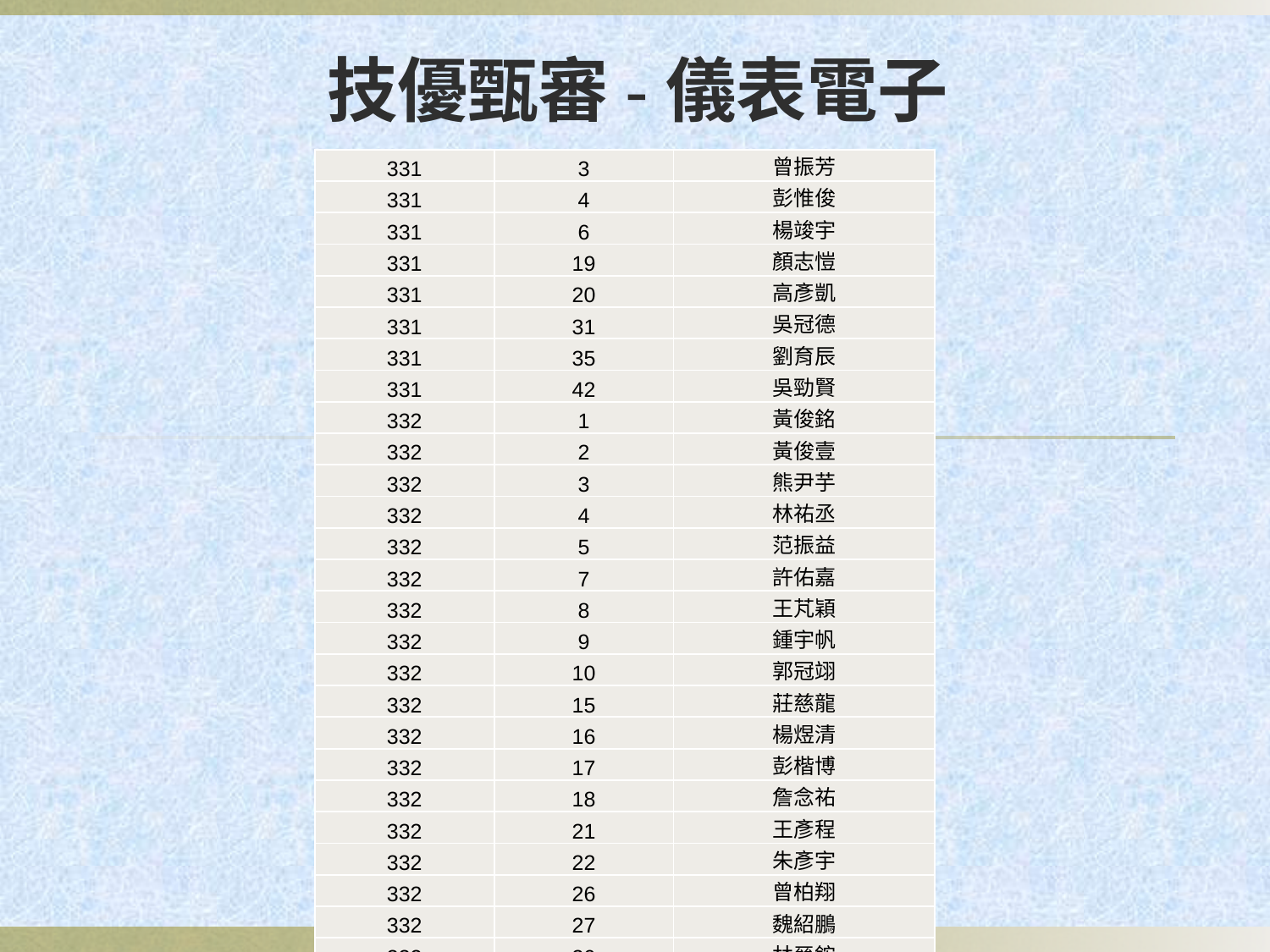

# 技優甄審-儀表電子
| 331 | 3 | 曾振芳 |
| --- | --- | --- |
| 331 | 4 | 彭惟俊 |
| 331 | 6 | 楊竣宇 |
| 331 | 19 | 顏志愷 |
| 331 | 20 | 高彥凱 |
| 331 | 31 | 吳冠德 |
| 331 | 35 | 劉育辰 |
| 331 | 42 | 吳勁賢 |
| 332 | 1 | 黃俊銘 |
| 332 | 2 | 黃俊壹 |
| 332 | 3 | 熊尹芋 |
| 332 | 4 | 林祐丞 |
| 332 | 5 | 范振益 |
| 332 | 7 | 許佑嘉 |
| 332 | 8 | 王芃穎 |
| 332 | 9 | 鍾宇帆 |
| 332 | 10 | 郭冠翊 |
| 332 | 15 | 莊慈龍 |
| 332 | 16 | 楊煜清 |
| 332 | 17 | 彭楷博 |
| 332 | 18 | 詹念祐 |
| 332 | 21 | 王彥程 |
| 332 | 22 | 朱彥宇 |
| 332 | 26 | 曾柏翔 |
| 332 | 27 | 魏紹鵬 |
| 332 | 30 | 林晉鋐 |
| 332 | 31 | 陳聿庭 |
| 332 | 35 | 吳凱俊 |
| 332 | 36 | 張世綸 |
| 332 | 39 | 吳振煒 |